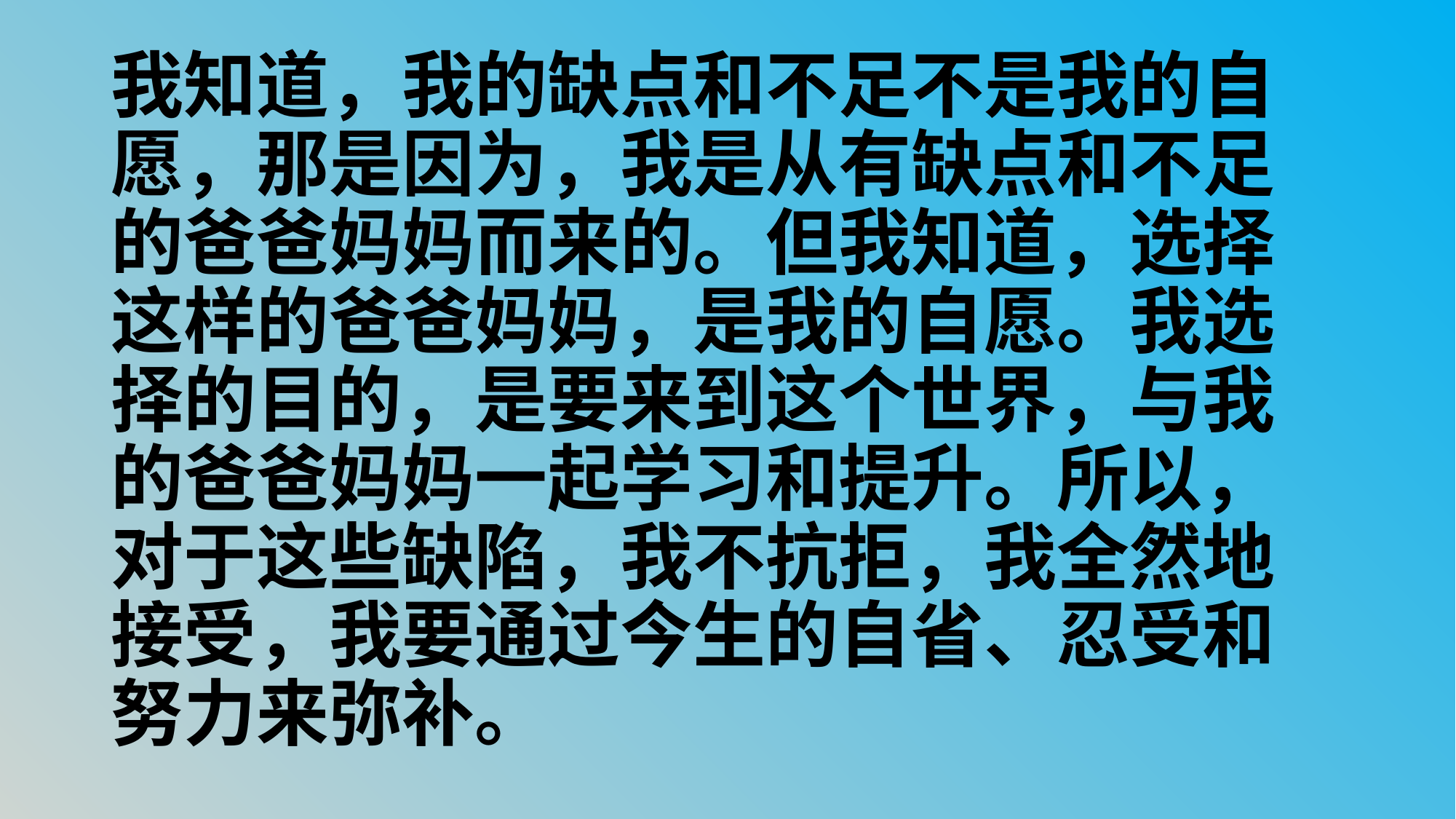

# 我知道，我的缺点和不足不是我的自愿，那是因为，我是从有缺点和不足的爸爸妈妈而来的。但我知道，选择这样的爸爸妈妈，是我的自愿。我选择的目的，是要来到这个世界，与我的爸爸妈妈一起学习和提升。所以，对于这些缺陷，我不抗拒，我全然地接受，我要通过今生的自省、忍受和努力来弥补。